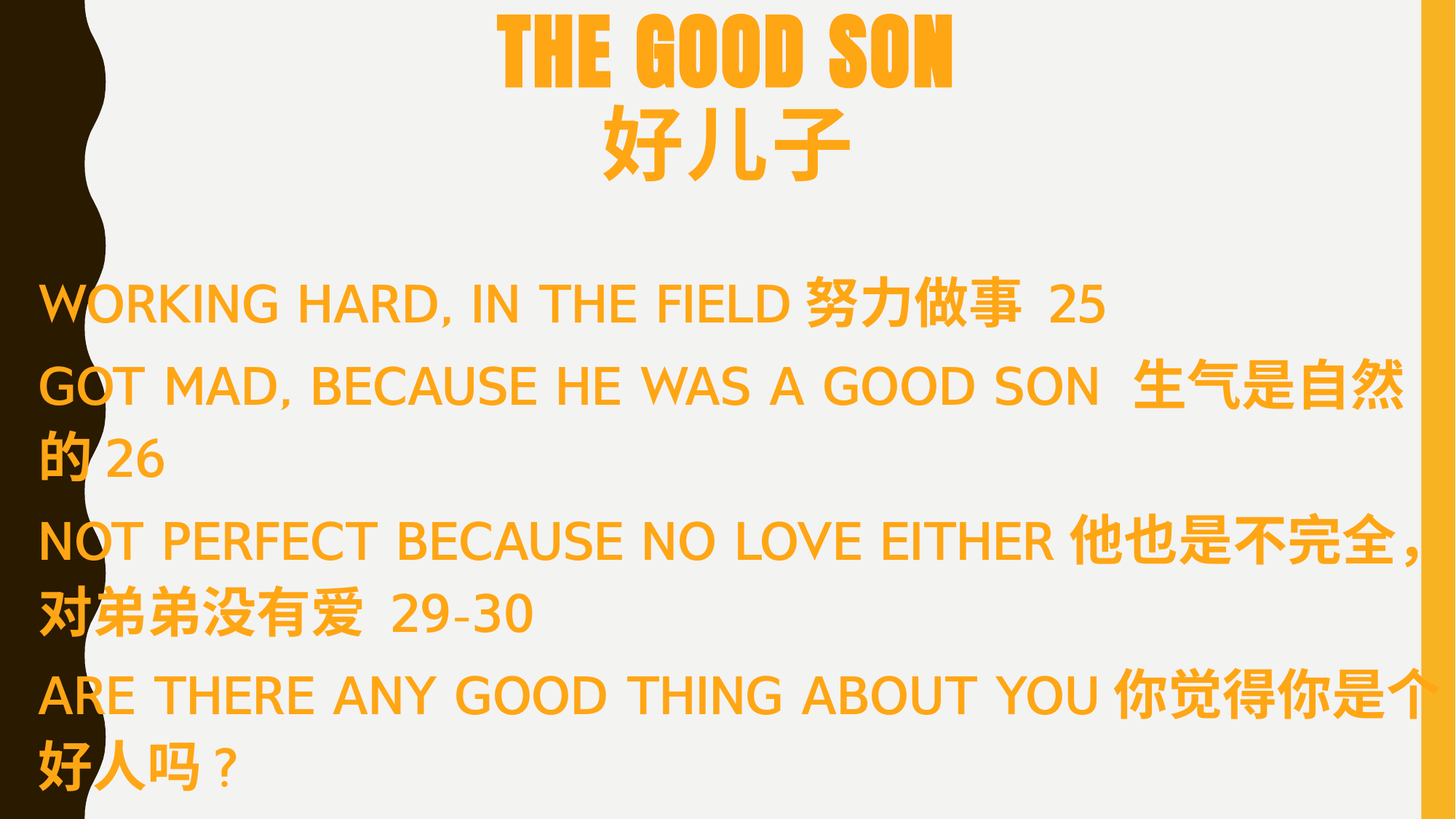

# The good son 好儿子
WORKING HARD, IN THE FIELD努力做事 25
GOT MAD, BECAUSE HE WAS A GOOD SON 生气是自然的26
NOT PERFECT BECAUSE NO LOVE EITHER他也是不完全，对弟弟没有爱 29-30
ARE THERE ANY GOOD THING ABOUT YOU你觉得你是个好人吗?